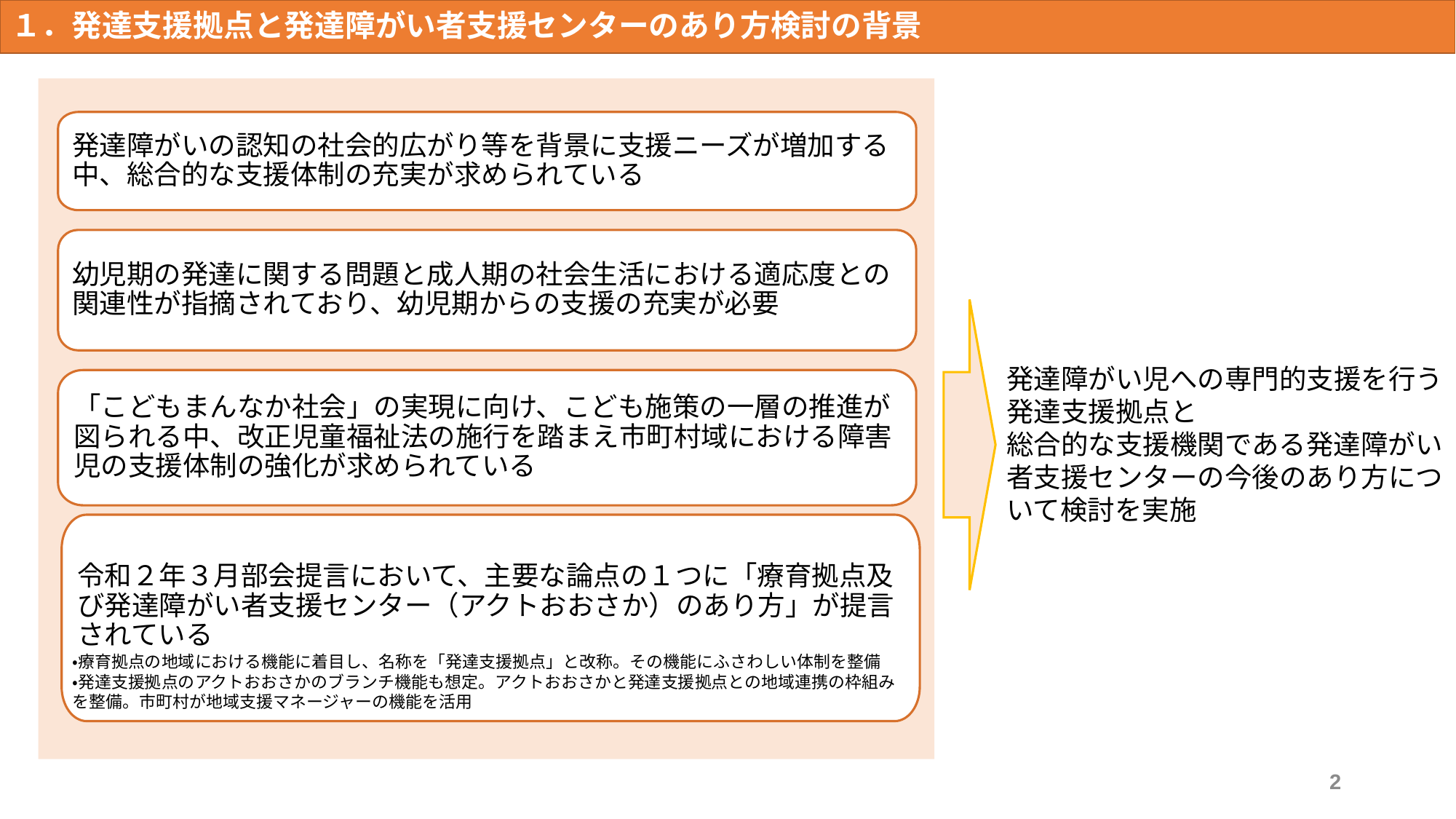

１．発達支援拠点と発達障がい者支援センターのあり方検討の背景

発達障がいの認知の社会的広がり等を背景に支援ニーズが増加する中、総合的な支援体制の充実が求められている
幼児期の発達に関する問題と成人期の社会生活における適応度との関連性が指摘されており、幼児期からの支援の充実が必要

発達障がい児への専門的支援を行う発達支援拠点と
総合的な支援機関である発達障がい者支援センターの今後のあり方について検討を実施
「こどもまんなか社会」の実現に向け、こども施策の一層の推進が図られる中、改正児童福祉法の施行を踏まえ市町村域における障害児の支援体制の強化が求められている
令和２年３月部会提言において、主要な論点の１つに「療育拠点及び発達障がい者支援センター（アクトおおさか）のあり方」が提言されている

・療育拠点の地域における機能に着目し、名称を「発達支援拠点」と改称。その機能にふさわしい体制を整備
・発達支援拠点のアクトおおさかのブランチ機能も想定。アクトおおさかと発達支援拠点との地域連携の枠組みを整備。市町村が地域支援マネージャーの機能を活用
2